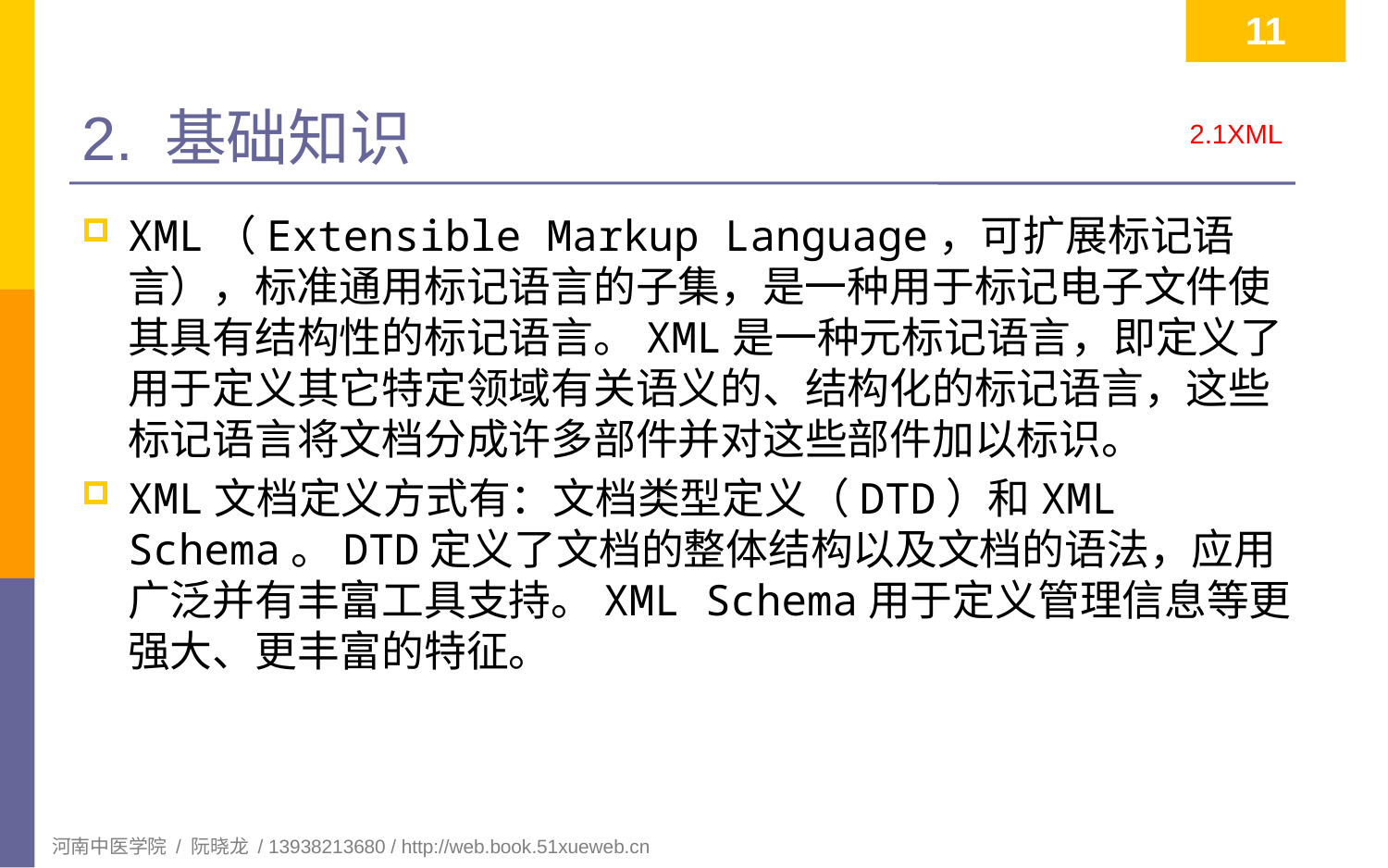

11
# 2. 基础知识
2.1XML
XML（Extensible Markup Language，可扩展标记语言），标准通用标记语言的子集，是一种用于标记电子文件使其具有结构性的标记语言。XML是一种元标记语言，即定义了用于定义其它特定领域有关语义的、结构化的标记语言，这些标记语言将文档分成许多部件并对这些部件加以标识。
XML文档定义方式有：文档类型定义（DTD）和XML Schema。DTD定义了文档的整体结构以及文档的语法，应用广泛并有丰富工具支持。XML Schema用于定义管理信息等更强大、更丰富的特征。